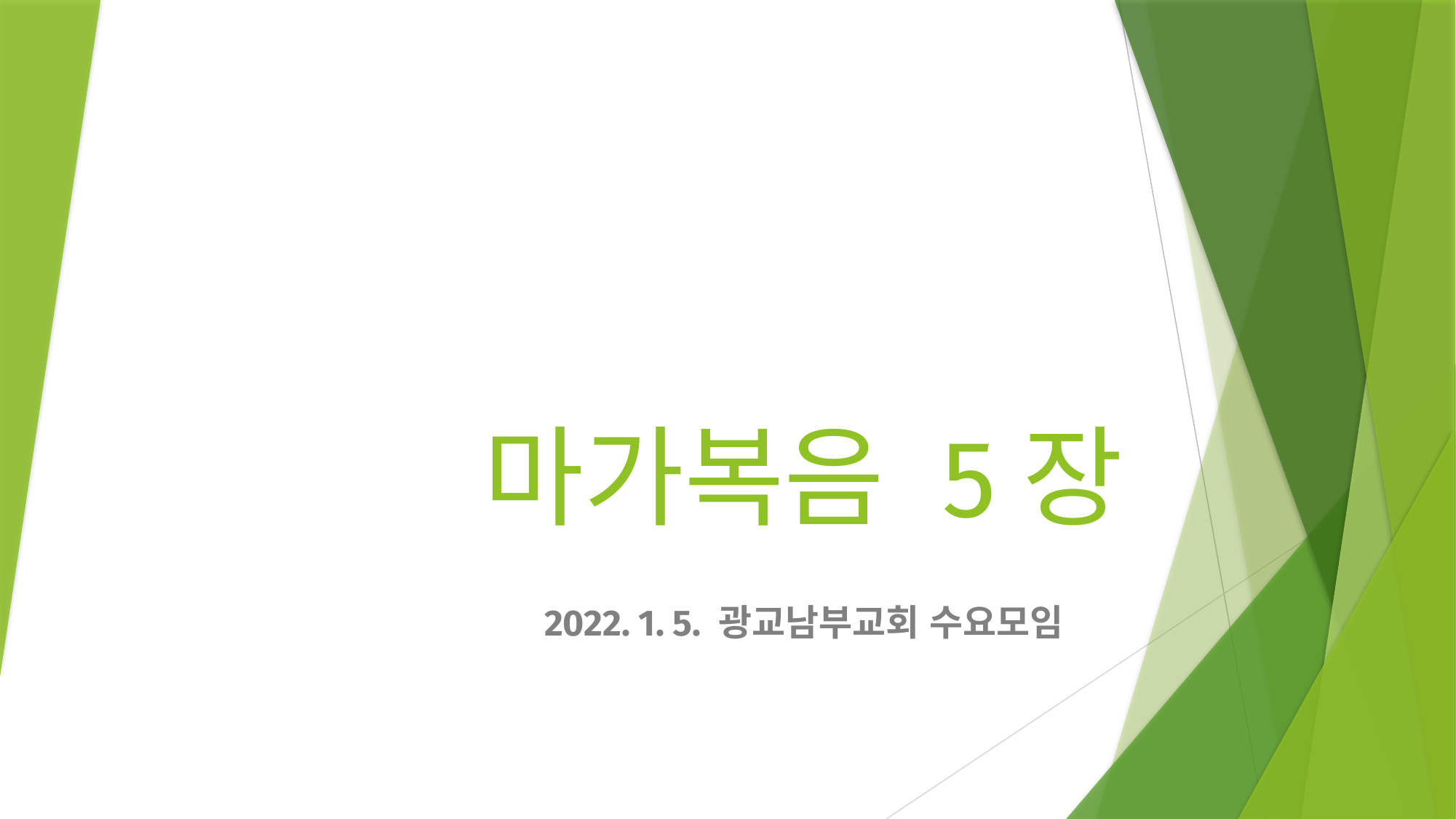

# 마가복음 5장
2022. 1. 5. 광교남부교회 수요모임